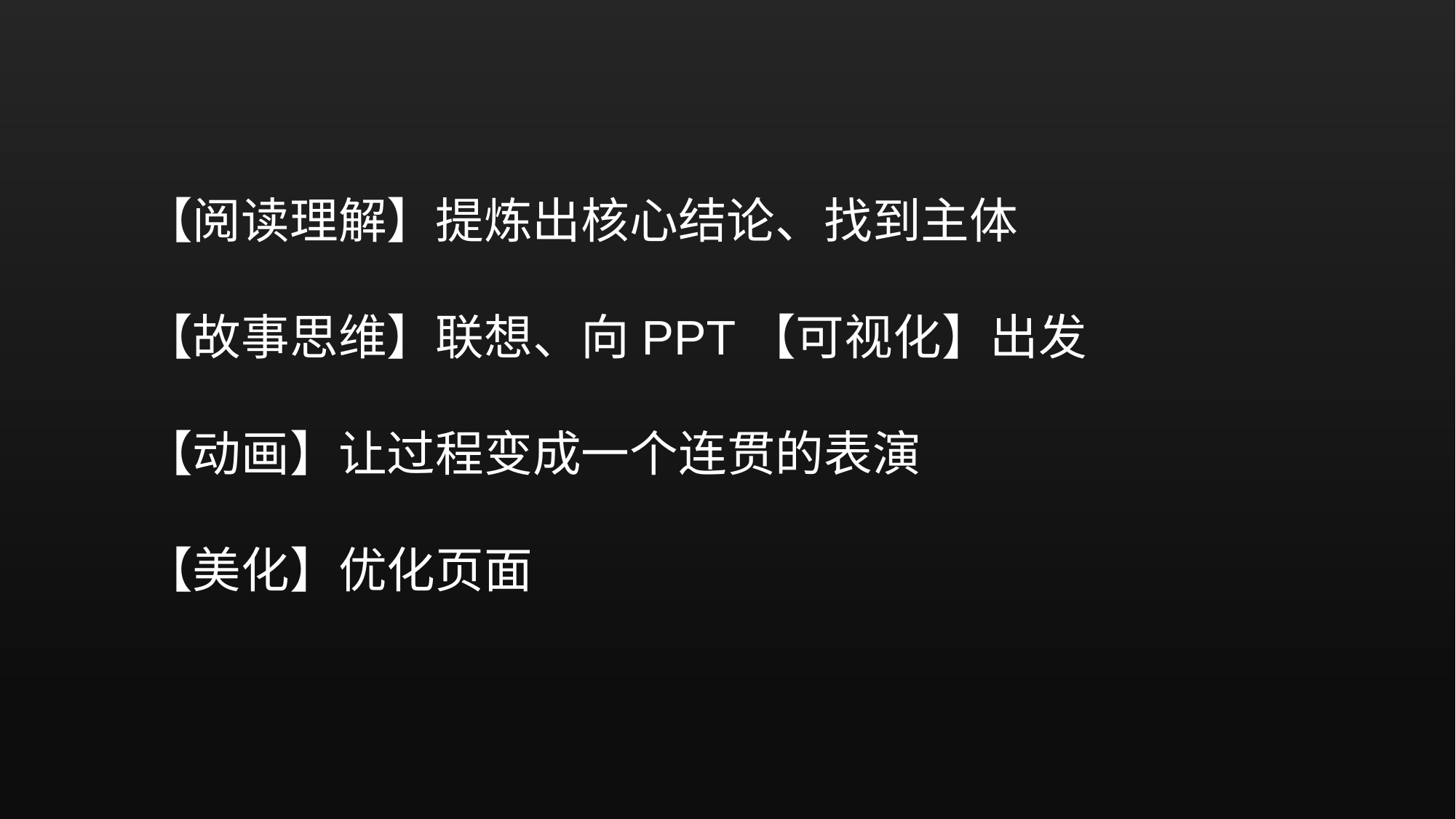

【阅读理解】提炼出核心结论、找到主体

【故事思维】联想、向PPT【可视化】出发

【动画】让过程变成一个连贯的表演

【美化】优化页面